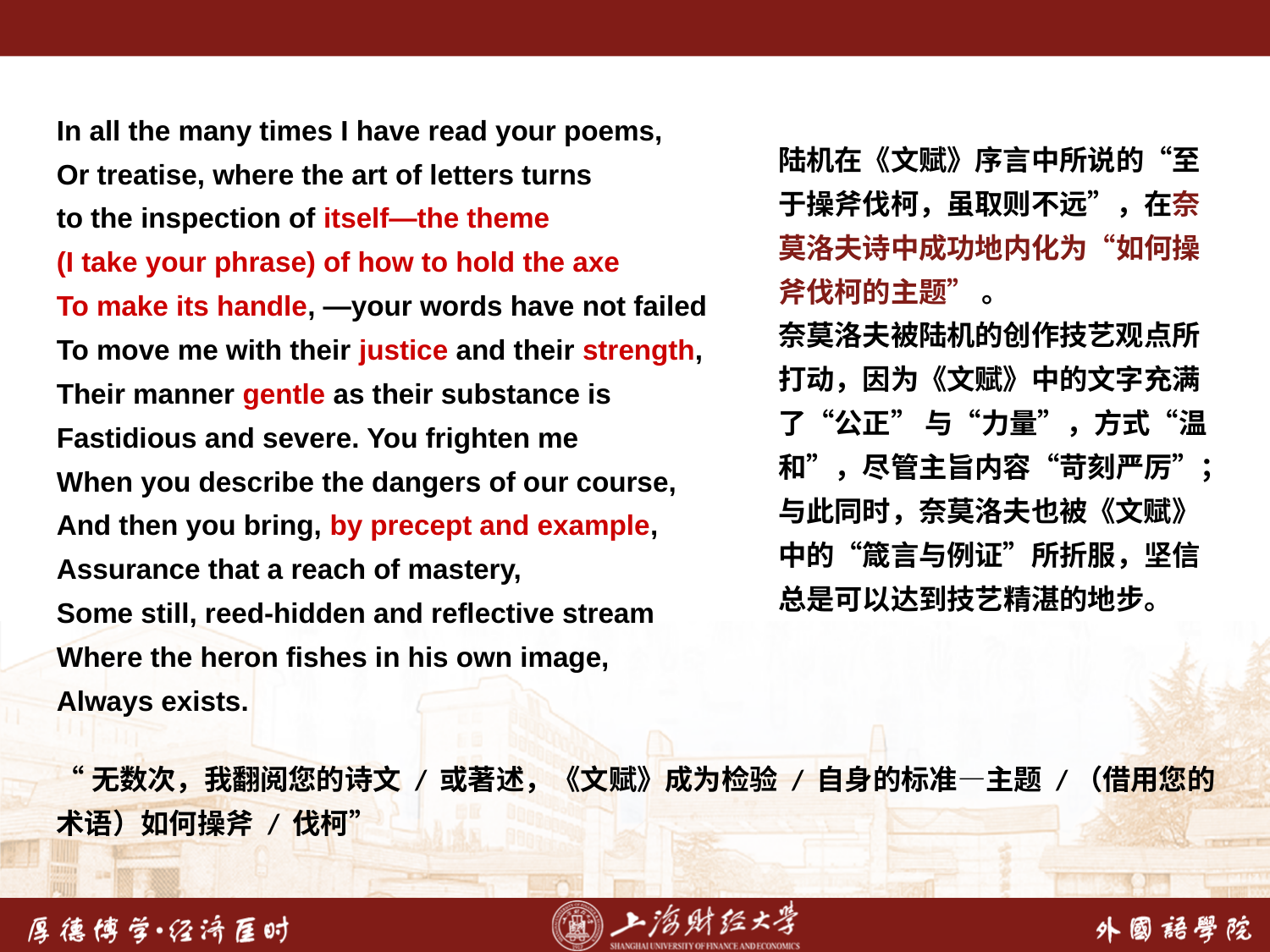

In all the many times I have read your poems,
Or treatise, where the art of letters turns
to the inspection of itself—the theme
(I take your phrase) of how to hold the axe
To make its handle, —your words have not failed
To move me with their justice and their strength,
Their manner gentle as their substance is
Fastidious and severe. You frighten me
When you describe the dangers of our course,
And then you bring, by precept and example,
Assurance that a reach of mastery,
Some still, reed-hidden and reflective stream
Where the heron fishes in his own image,
Always exists.
陆机在《文赋》序言中所说的“至于操斧伐柯，虽取则不远”，在奈莫洛夫诗中成功地内化为“如何操斧伐柯的主题” 。
奈莫洛夫被陆机的创作技艺观点所打动，因为《文赋》中的文字充满了“公正” 与“力量”，方式“温和”，尽管主旨内容“苛刻严厉”；与此同时，奈莫洛夫也被《文赋》中的“箴言与例证”所折服，坚信总是可以达到技艺精湛的地步。
“无数次，我翻阅您的诗文 / 或著述，《文赋》成为检验 / 自身的标准—主题 /（借用您的术语）如何操斧 / 伐柯”